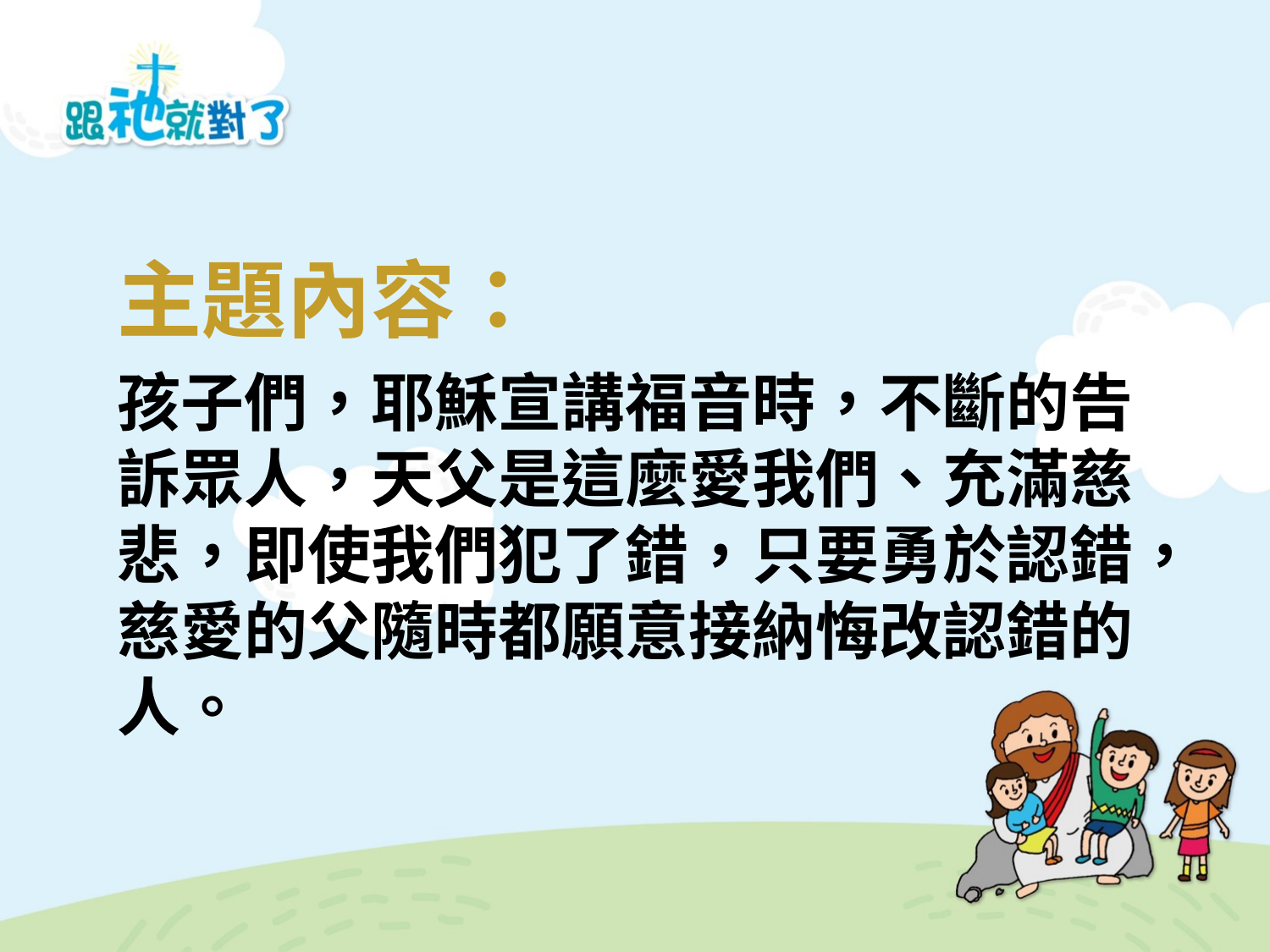

主題內容：
孩子們，耶穌宣講福音時，不斷的告訴眾人，天父是這麼愛我們、充滿慈悲，即使我們犯了錯，只要勇於認錯，慈愛的父隨時都願意接納悔改認錯的人。